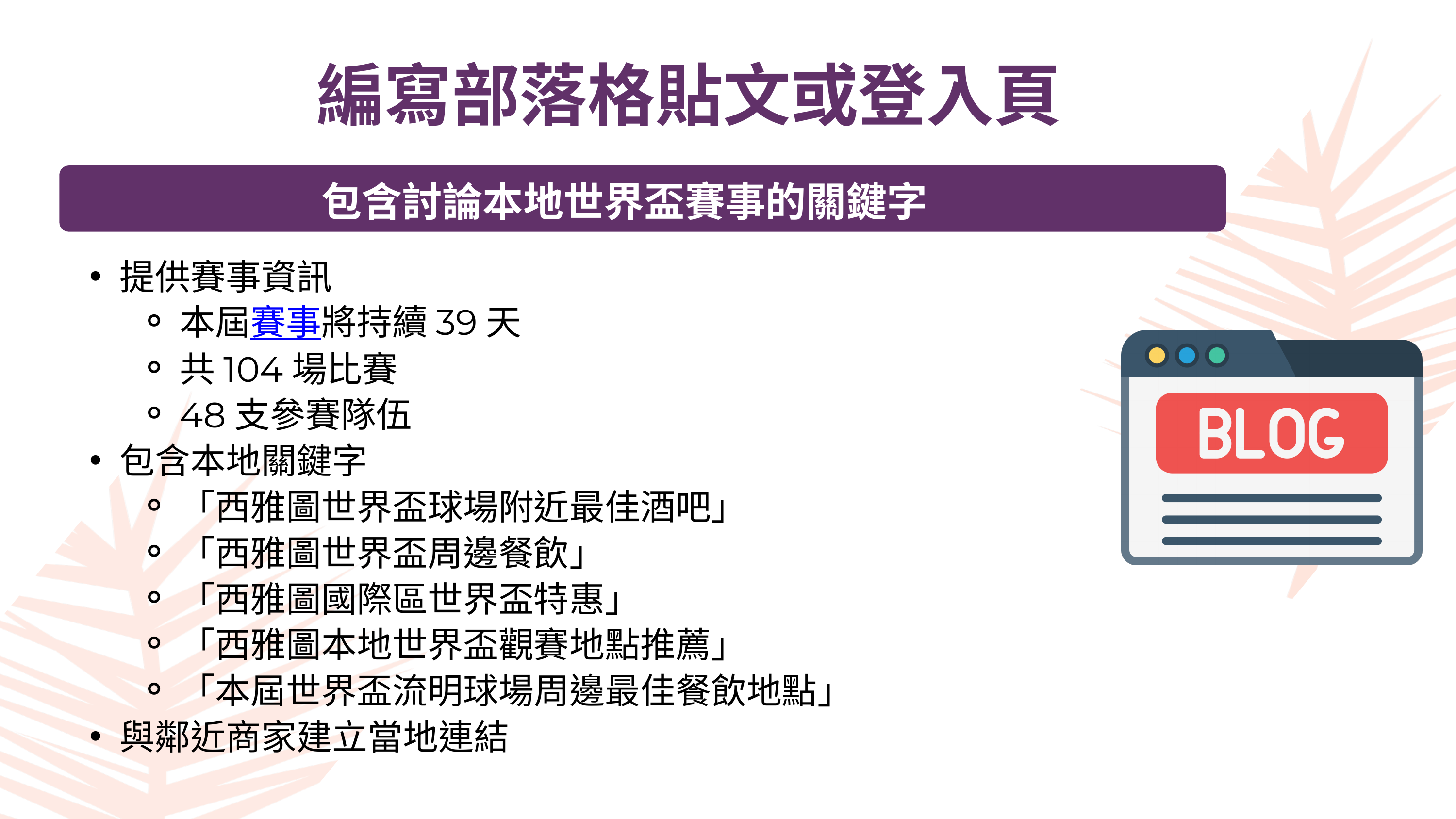

編寫部落格貼文或登入頁

包含討論本地世界盃賽事的關鍵字
提供賽事資訊
本屆賽事將持續39天
共104場比賽
48支參賽隊伍
包含本地關鍵字
「西雅圖世界盃球場附近最佳酒吧」
「西雅圖世界盃周邊餐飲」
「西雅圖國際區世界盃特惠」
「西雅圖本地世界盃觀賽地點推薦」
「本屆世界盃流明球場周邊最佳餐飲地點」
與鄰近商家建立當地連結